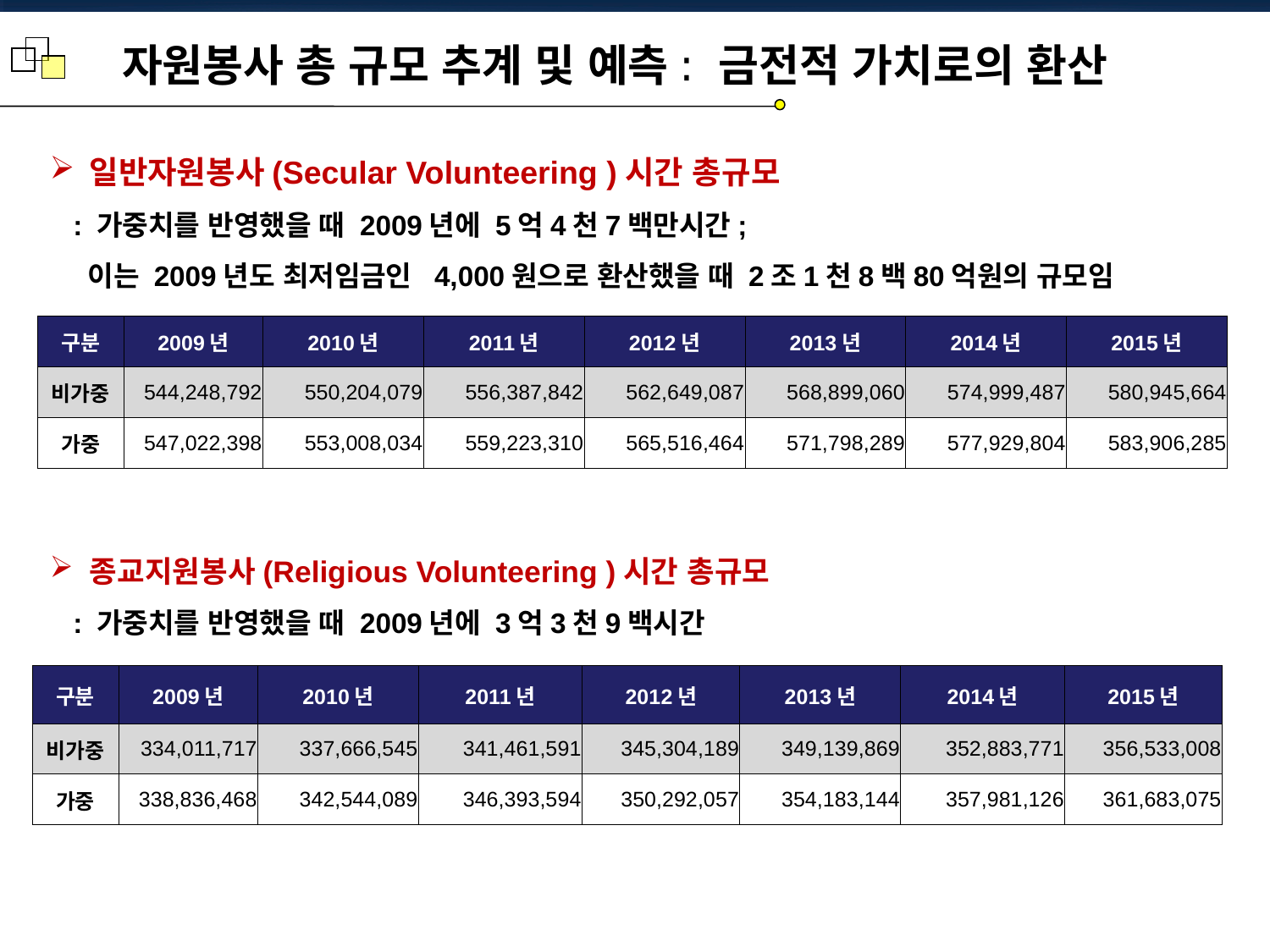

자원봉사 총 규모 추계 및 예측: 금전적 가치로의 환산
일반자원봉사(Secular Volunteering )시간 총규모
   : 가중치를 반영했을 때 2009년에 5억4천7백만시간;
    이는 2009년도 최저임금인  4,000원으로 환산했을 때 2조1천8백80억원의 규모임

| 구분 | 2009년 | 2010년 | 2011년 | 2012년 | 2013년 | 2014년 | 2015년 |
| --- | --- | --- | --- | --- | --- | --- | --- |
| 비가중 | 544,248,792 | 550,204,079 | 556,387,842 | 562,649,087 | 568,899,060 | 574,999,487 | 580,945,664 |
| 가중 | 547,022,398 | 553,008,034 | 559,223,310 | 565,516,464 | 571,798,289 | 577,929,804 | 583,906,285 |
종교지원봉사(Religious Volunteering )시간 총규모
   : 가중치를 반영했을 때 2009년에 3억3천9백시간
| 구분 | 2009년 | 2010년 | 2011년 | 2012년 | 2013년 | 2014년 | 2015년 |
| --- | --- | --- | --- | --- | --- | --- | --- |
| 비가중 | 334,011,717 | 337,666,545 | 341,461,591 | 345,304,189 | 349,139,869 | 352,883,771 | 356,533,008 |
| 가중 | 338,836,468 | 342,544,089 | 346,393,594 | 350,292,057 | 354,183,144 | 357,981,126 | 361,683,075 |